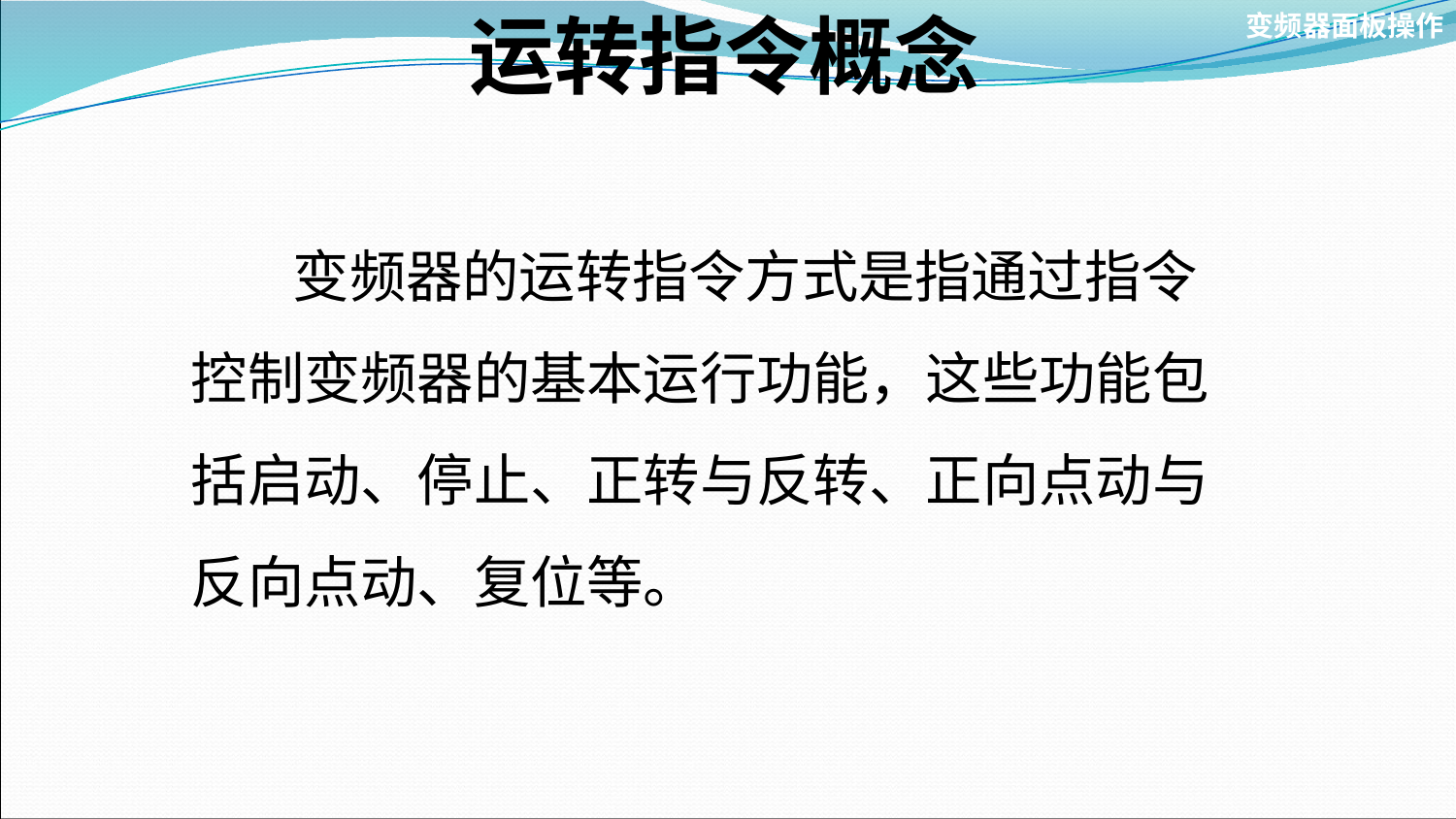

运转指令概念
变频器面板操作
       变频器的运转指令方式是指通过指令控制变频器的基本运行功能，这些功能包括启动、停止、正转与反转、正向点动与反向点动、复位等。
3